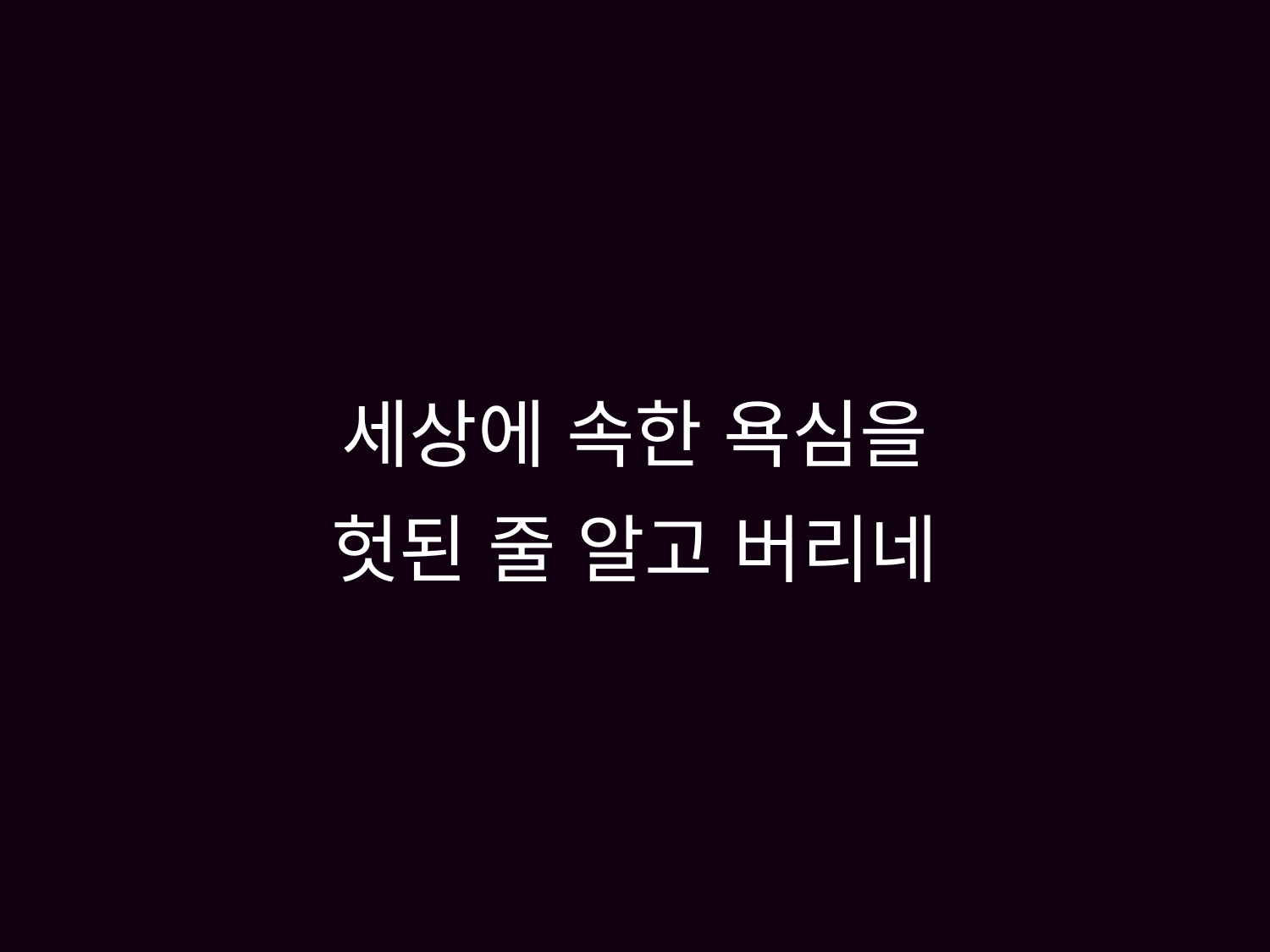

# 세상에 속한 욕심을 헛된 줄 알고 버리네